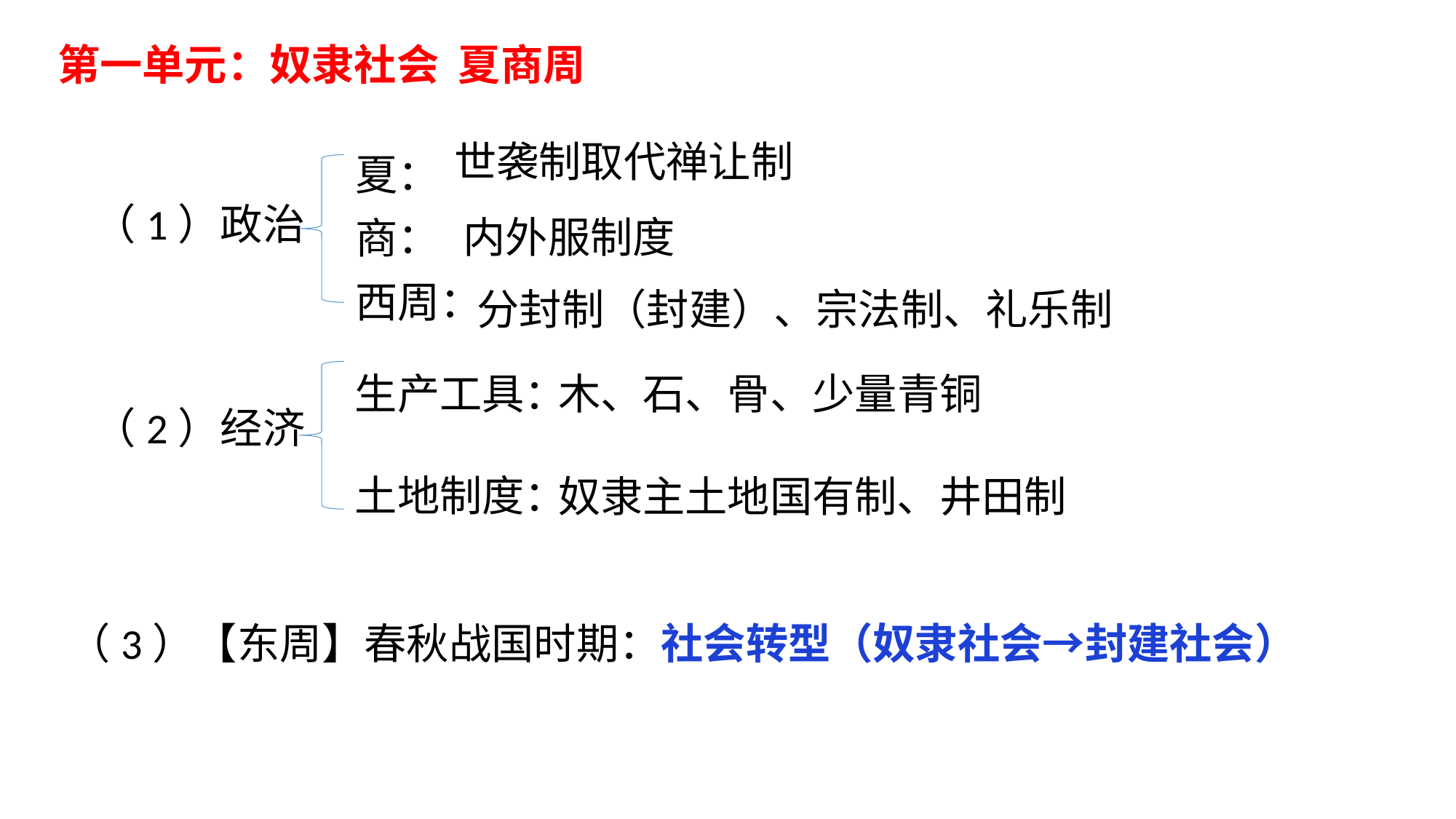

第一单元：奴隶社会  夏商周
夏：
商：
西周：
世袭制取代禅让制

（1）政治

（2）经济
内外服制度
分封制（封建）、宗法制、礼乐制

生产工具：

土地制度：
木、石、骨、少量青铜
奴隶主土地国有制、井田制
（3）【东周】春秋战国时期：社会转型（奴隶社会→封建社会）